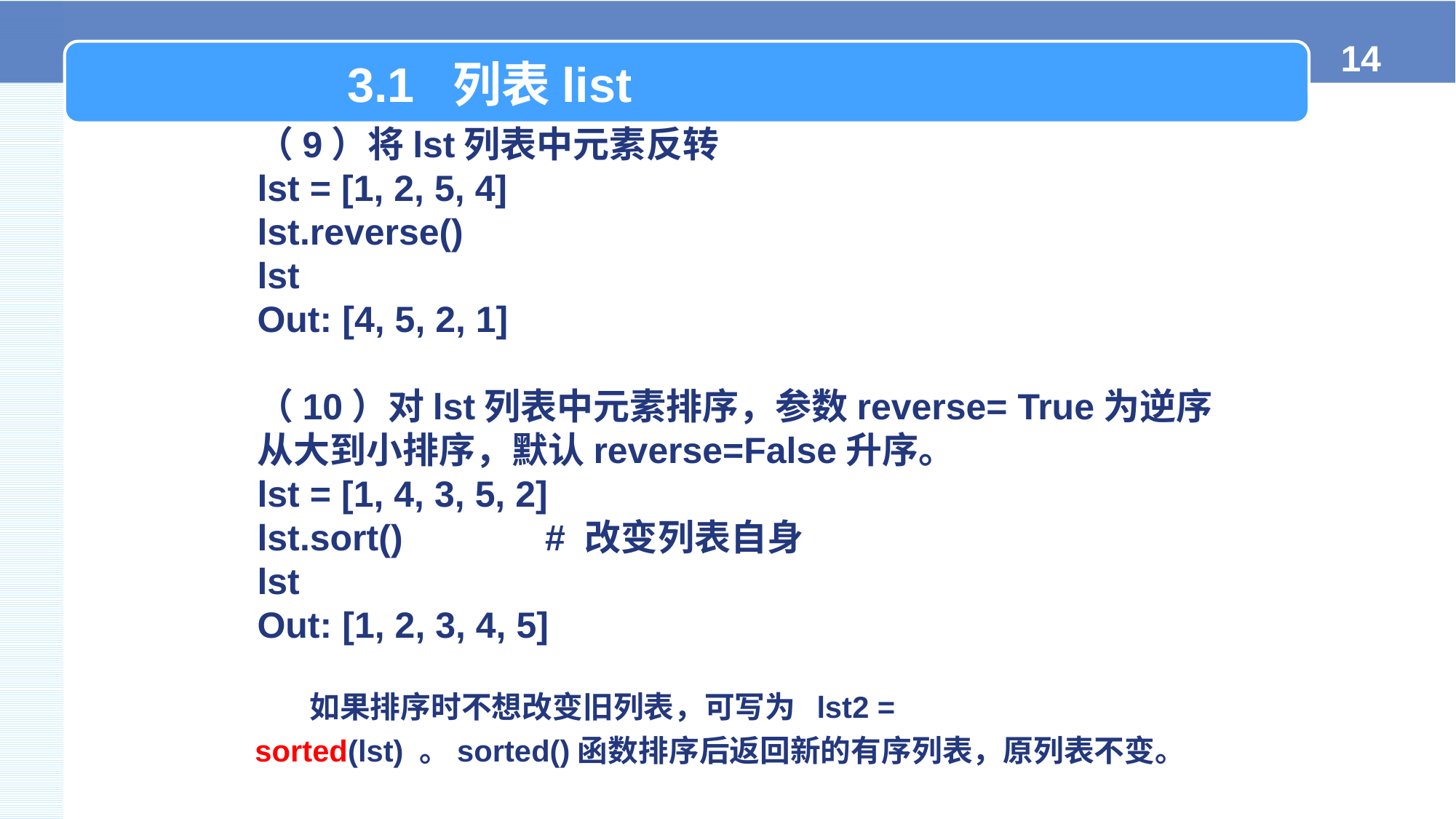

3.1  列表list
（9）将lst列表中元素反转
lst = [1, 2, 5, 4]
lst.reverse()
lst
Out: [4, 5, 2, 1]

（10）对lst列表中元素排序，参数reverse= True为逆序从大到小排序，默认reverse=False升序。
lst = [1, 4, 3, 5, 2]
lst.sort()              # 改变列表自身
lst
Out: [1, 2, 3, 4, 5]
如果排序时不想改变旧列表，可写为  lst2 = sorted(lst) 。sorted()函数排序后返回新的有序列表，原列表不变。